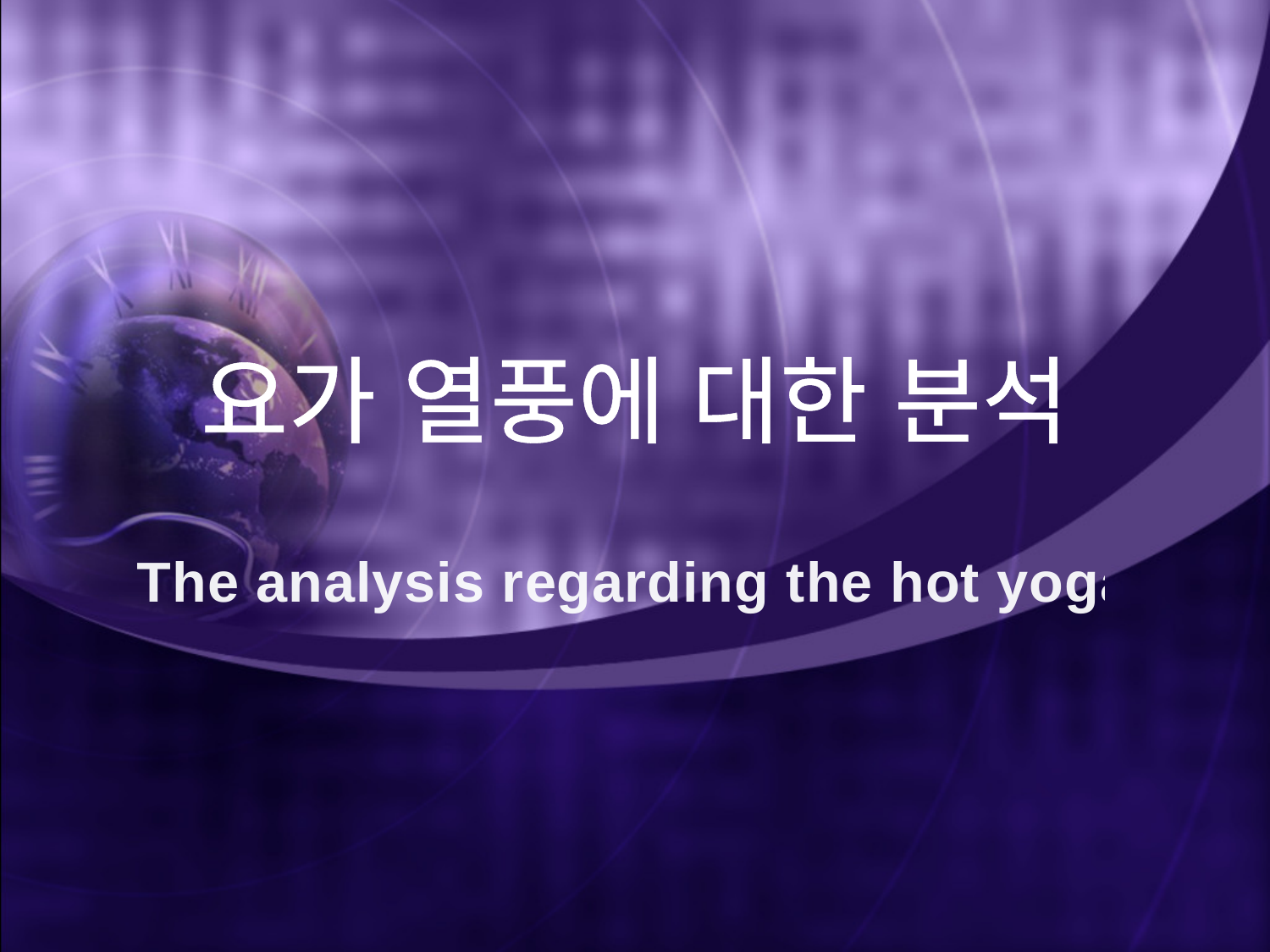

# 요가 열풍에 대한 분석
The analysis regarding the hot yoga